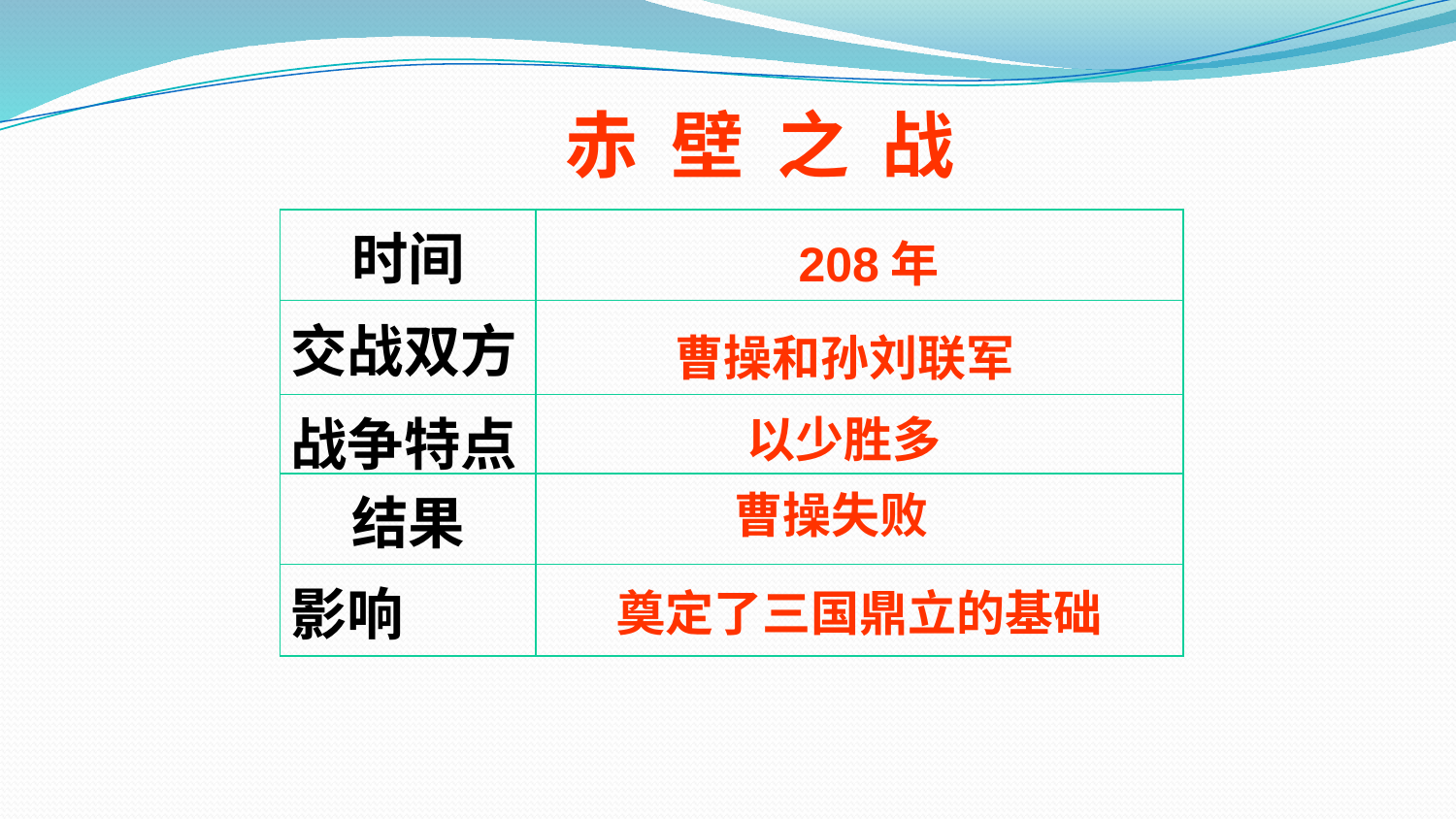

赤  壁  之  战
| 时间 |  |
| --- | --- |
| 交战双方 |  |
| 战争特点 |  |
| 结果 |  |
| 影响 |  |
208年
曹操和孙刘联军
以少胜多
曹操失败
奠定了三国鼎立的基础